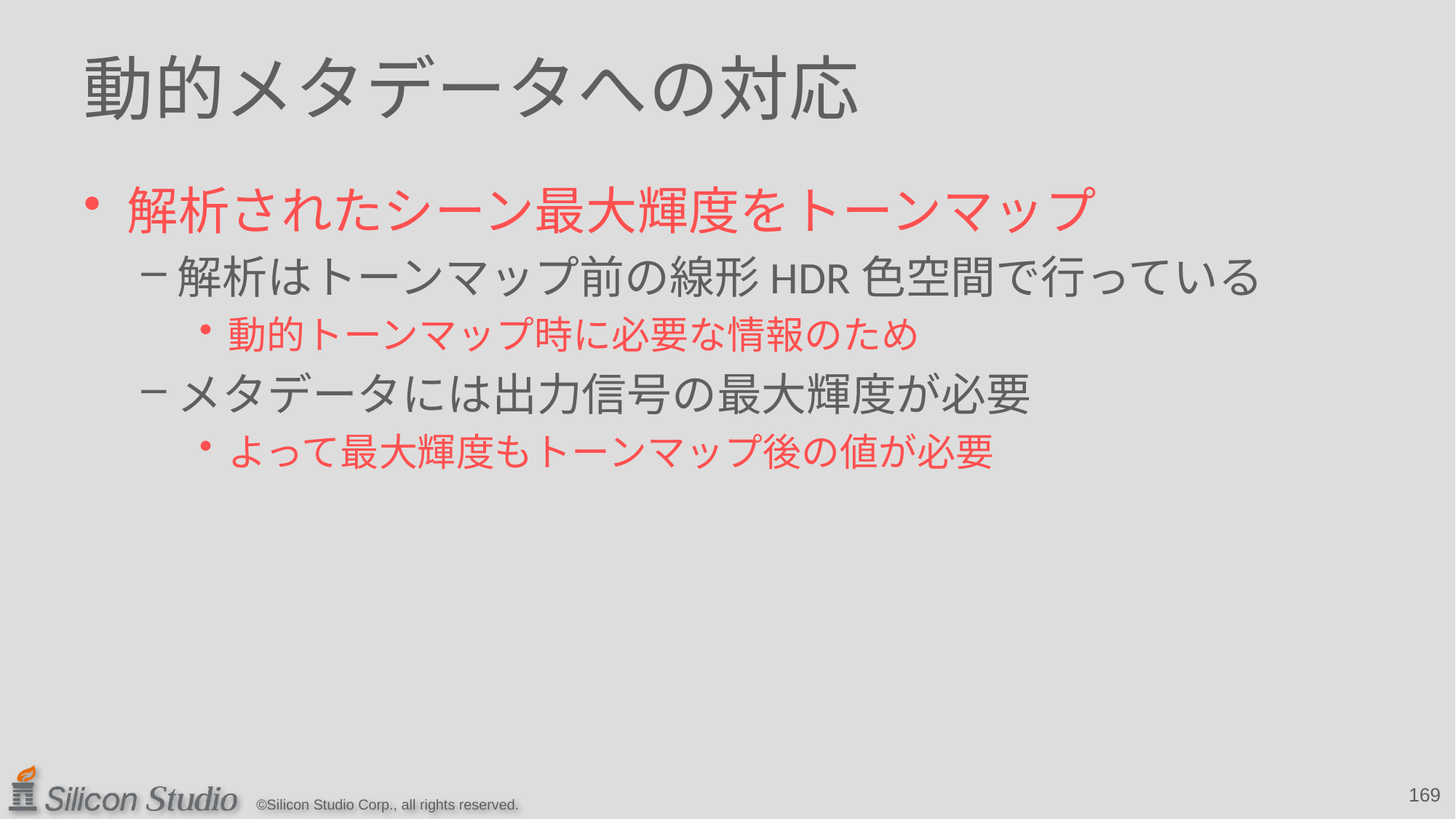

# 動的メタデータへの対応
解析されたシーン最大輝度をトーンマップ
解析はトーンマップ前の線形HDR色空間で行っている
動的トーンマップ時に必要な情報のため
メタデータには出力信号の最大輝度が必要
よって最大輝度もトーンマップ後の値が必要

169